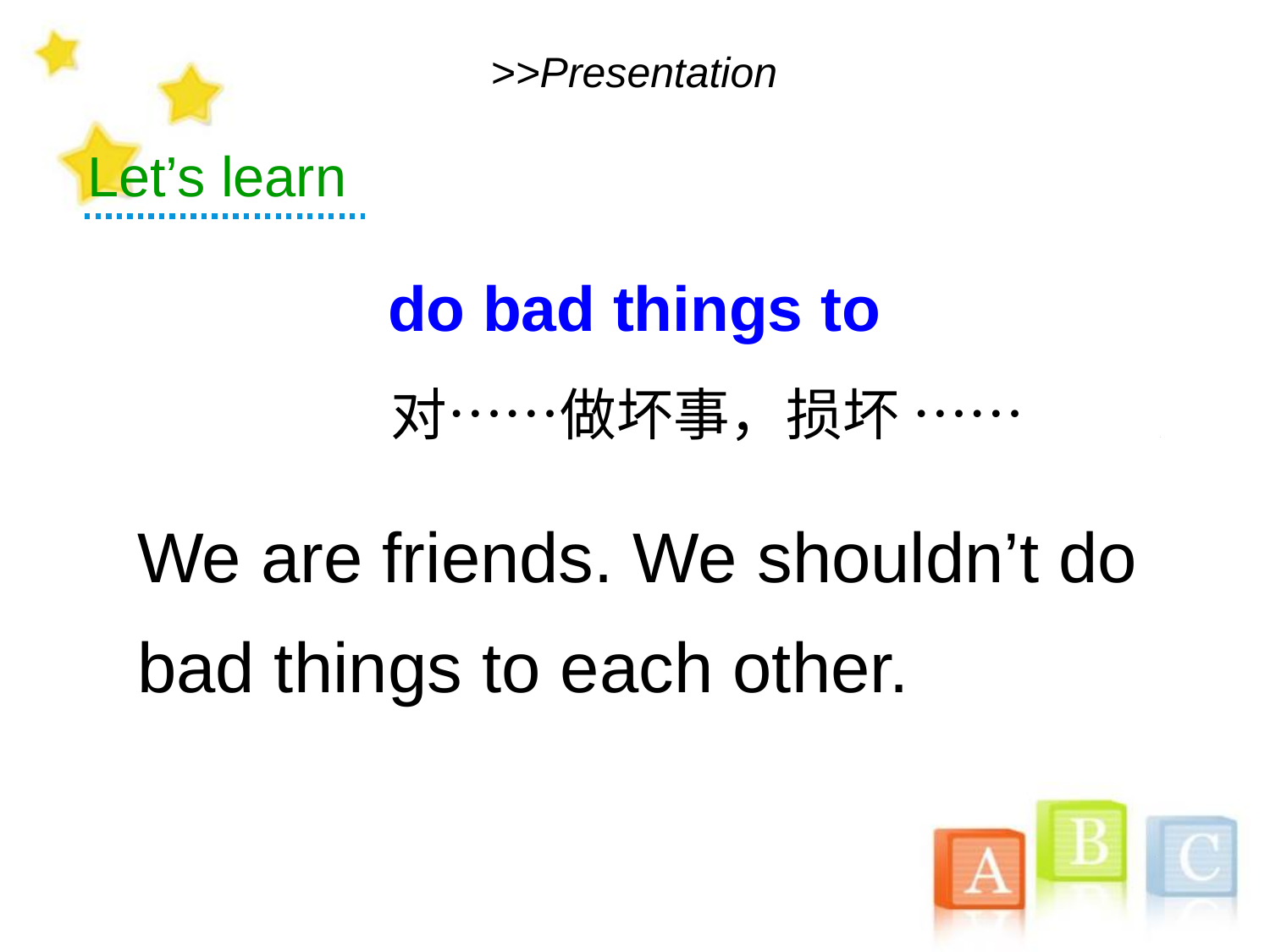

# >>Presentation
Let’s learn
do bad things to
对……做坏事，损坏 ……
We are friends. We shouldn’t do bad things to each other.